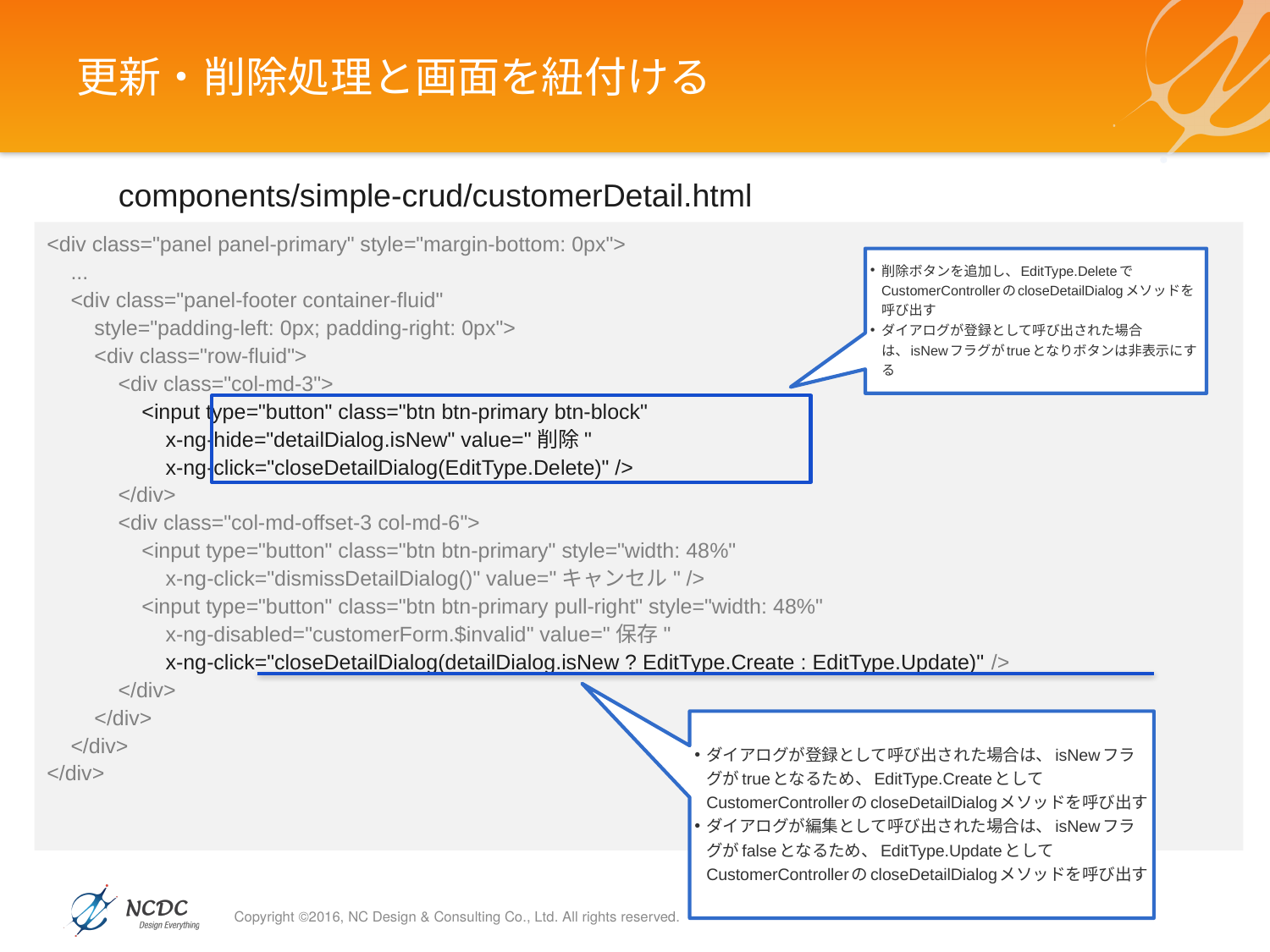

# 更新・削除処理と画面を紐付ける
components/simple-crud/customerDetail.html
<div class="panel panel-primary" style="margin-bottom: 0px">
    ...
    <div class="panel-footer container-fluid"
        style="padding-left: 0px; padding-right: 0px">
        <div class="row-fluid">
            <div class="col-md-3">
                <input type="button" class="btn btn-primary btn-block"
                    x-ng-hide="detailDialog.isNew" value="削除"
                    x-ng-click="closeDetailDialog(EditType.Delete)" />
            </div>
            <div class="col-md-offset-3 col-md-6">
                <input type="button" class="btn btn-primary" style="width: 48%"
                    x-ng-click="dismissDetailDialog()" value="キャンセル" />
                <input type="button" class="btn btn-primary pull-right" style="width: 48%"
                    x-ng-disabled="customerForm.$invalid" value="保存"
                    x-ng-click="closeDetailDialog(detailDialog.isNew ? EditType.Create : EditType.Update)" />
            </div>
        </div>
    </div>
</div>
削除ボタンを追加し、EditType.DeleteでCustomerControllerのcloseDetailDialogメソッドを呼び出す
ダイアログが登録として呼び出された場合は、isNewフラグがtrueとなりボタンは非表示にする

ダイアログが登録として呼び出された場合は、isNewフラグがtrueとなるため、EditType.CreateとしてCustomerControllerのcloseDetailDialogメソッドを呼び出す
ダイアログが編集として呼び出された場合は、isNewフラグがfalseとなるため、EditType.UpdateとしてCustomerControllerのcloseDetailDialogメソッドを呼び出す